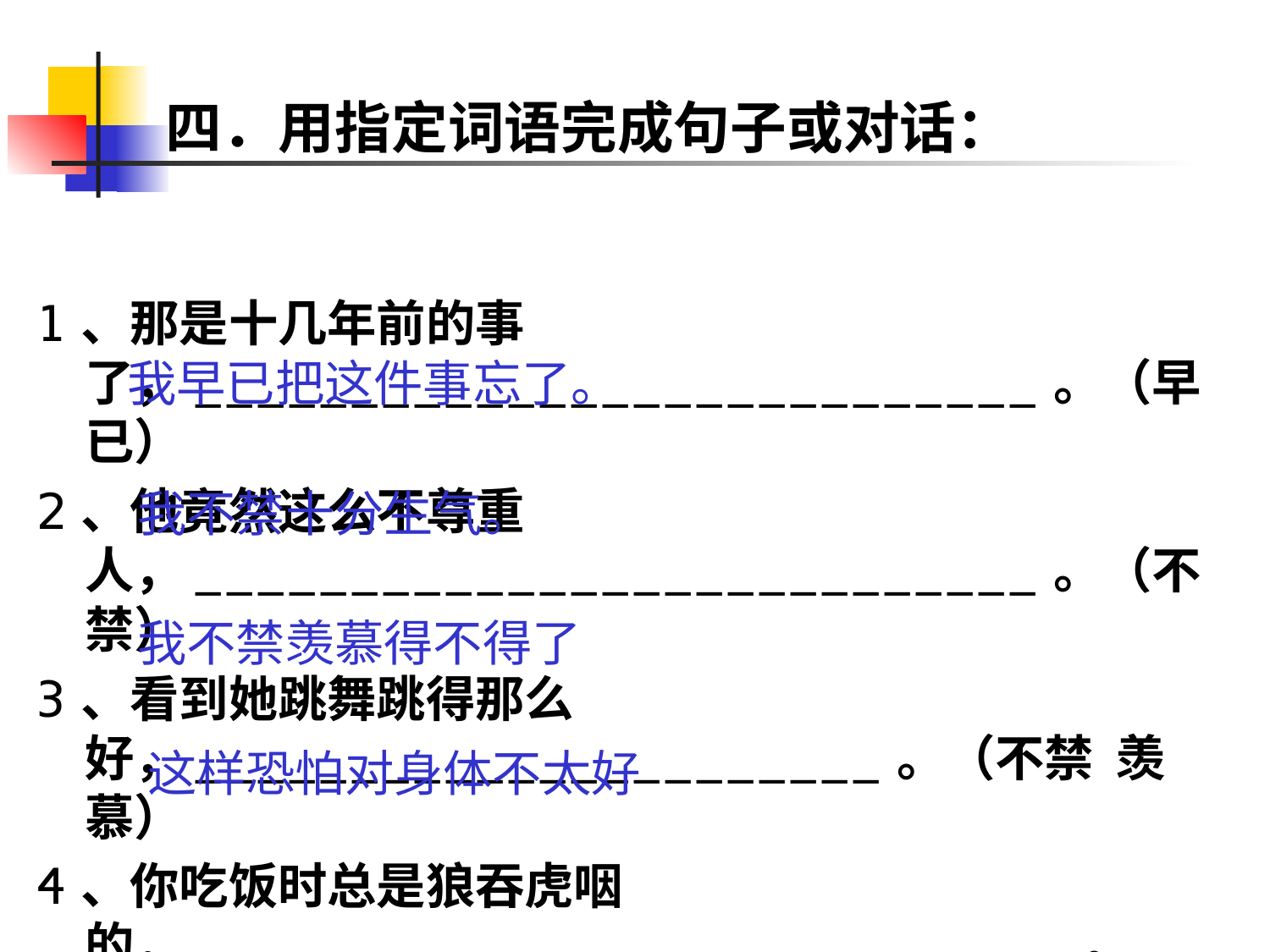

# 四．用指定词语完成句子或对话：
1、那是十几年前的事了，___________________________。（早已）
2、他竟然这么不尊重人，___________________________。（不禁）
3、看到她跳舞跳得那么好，______________________。（不禁  羡慕）
4、你吃饭时总是狼吞虎咽的，____________________________。（恐怕）
我早已把这件事忘了。
我不禁十分生气。
我不禁羡慕得不得了
这样恐怕对身体不太好